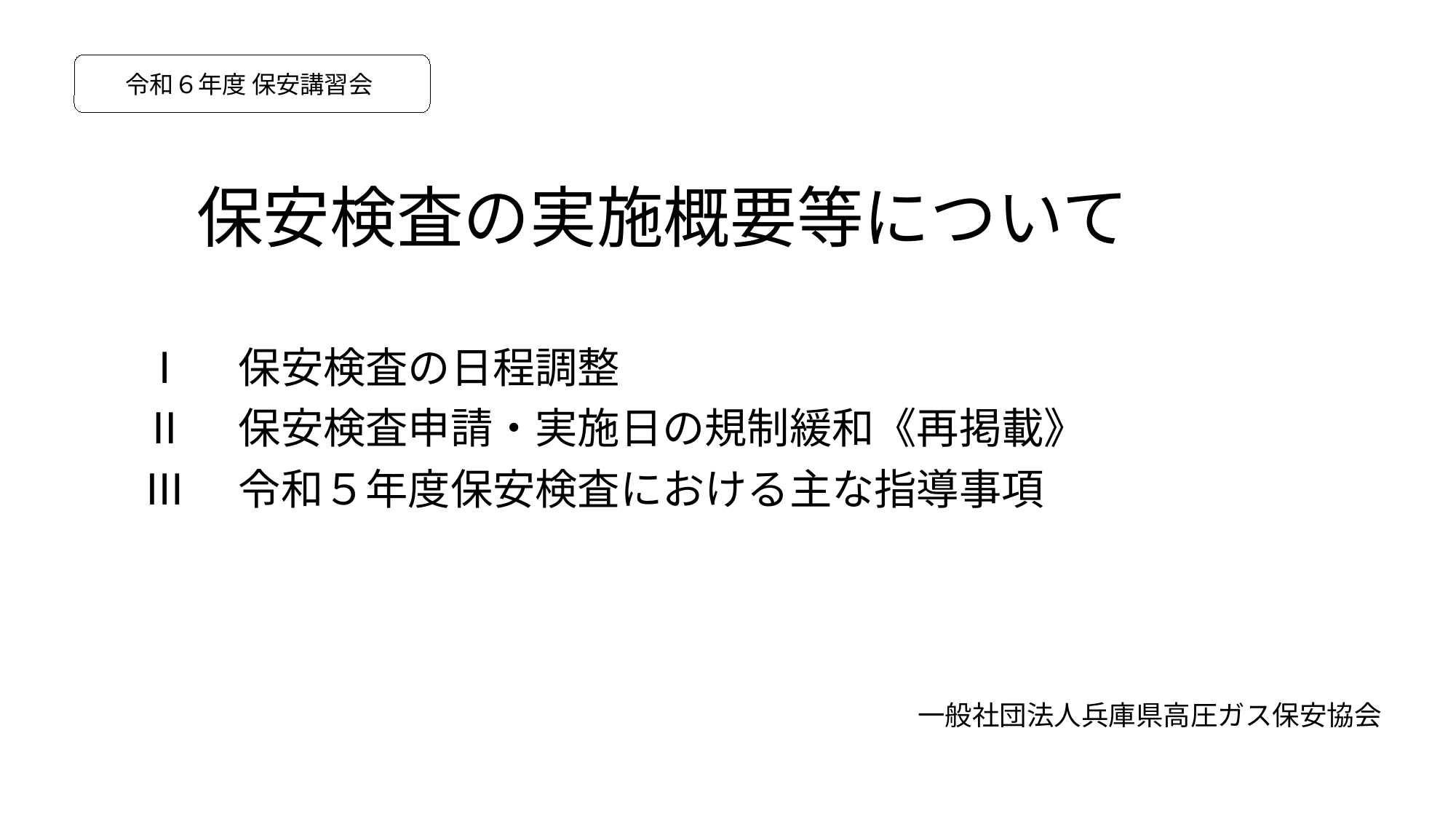

令和６年度 保安講習会
# 保安検査の実施概要等について

Ⅰ　保安検査の日程調整
Ⅱ　保安検査申請・実施日の規制緩和《再掲載》
Ⅲ　令和５年度保安検査における主な指導事項
一般社団法人兵庫県高圧ガス保安協会